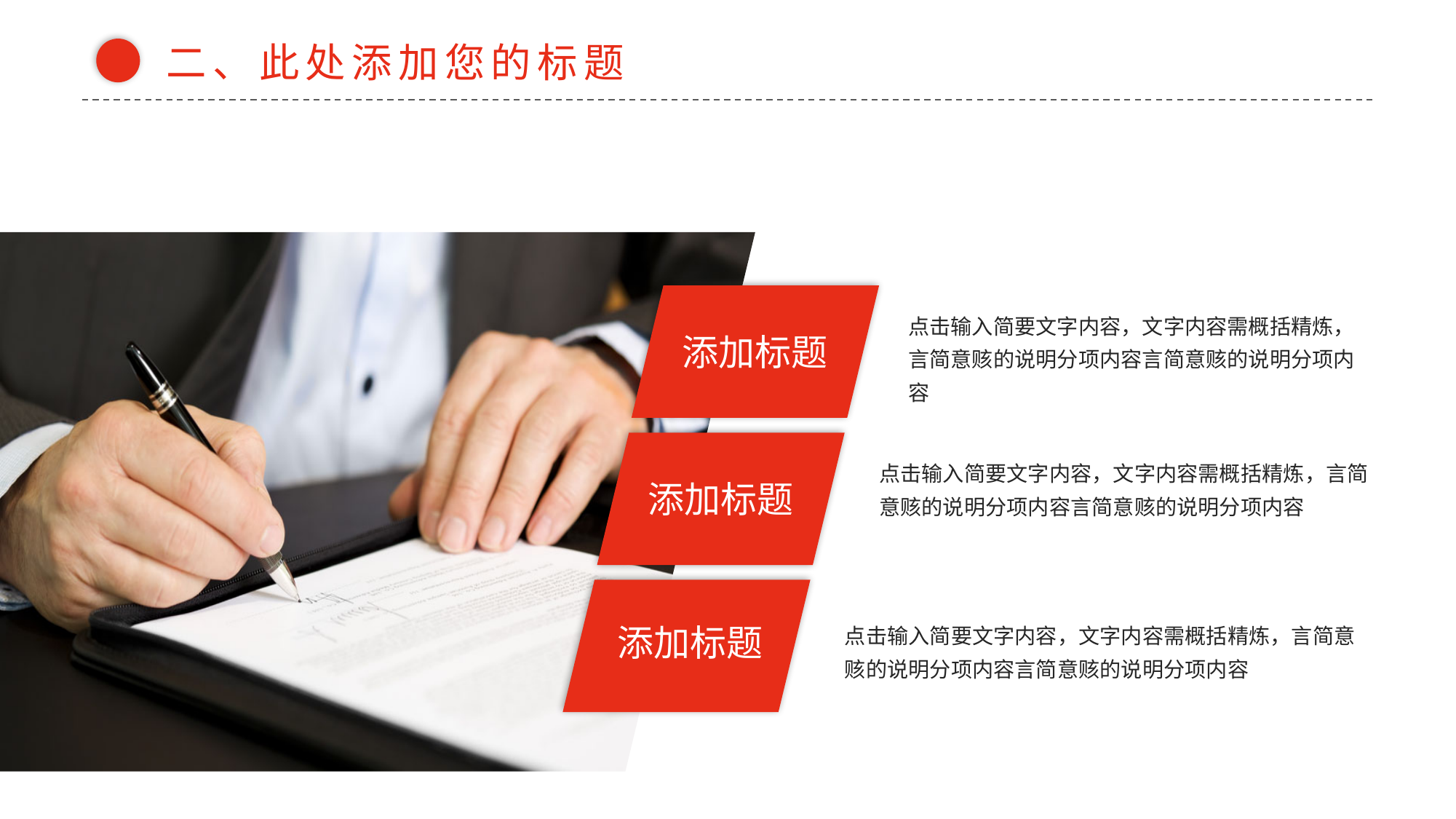

二、此处添加您的标题

添加标题
点击输入简要文字内容，文字内容需概括精炼，言简意赅的说明分项内容言简意赅的说明分项内容

添加标题
点击输入简要文字内容，文字内容需概括精炼，言简意赅的说明分项内容言简意赅的说明分项内容

添加标题
点击输入简要文字内容，文字内容需概括精炼，言简意赅的说明分项内容言简意赅的说明分项内容